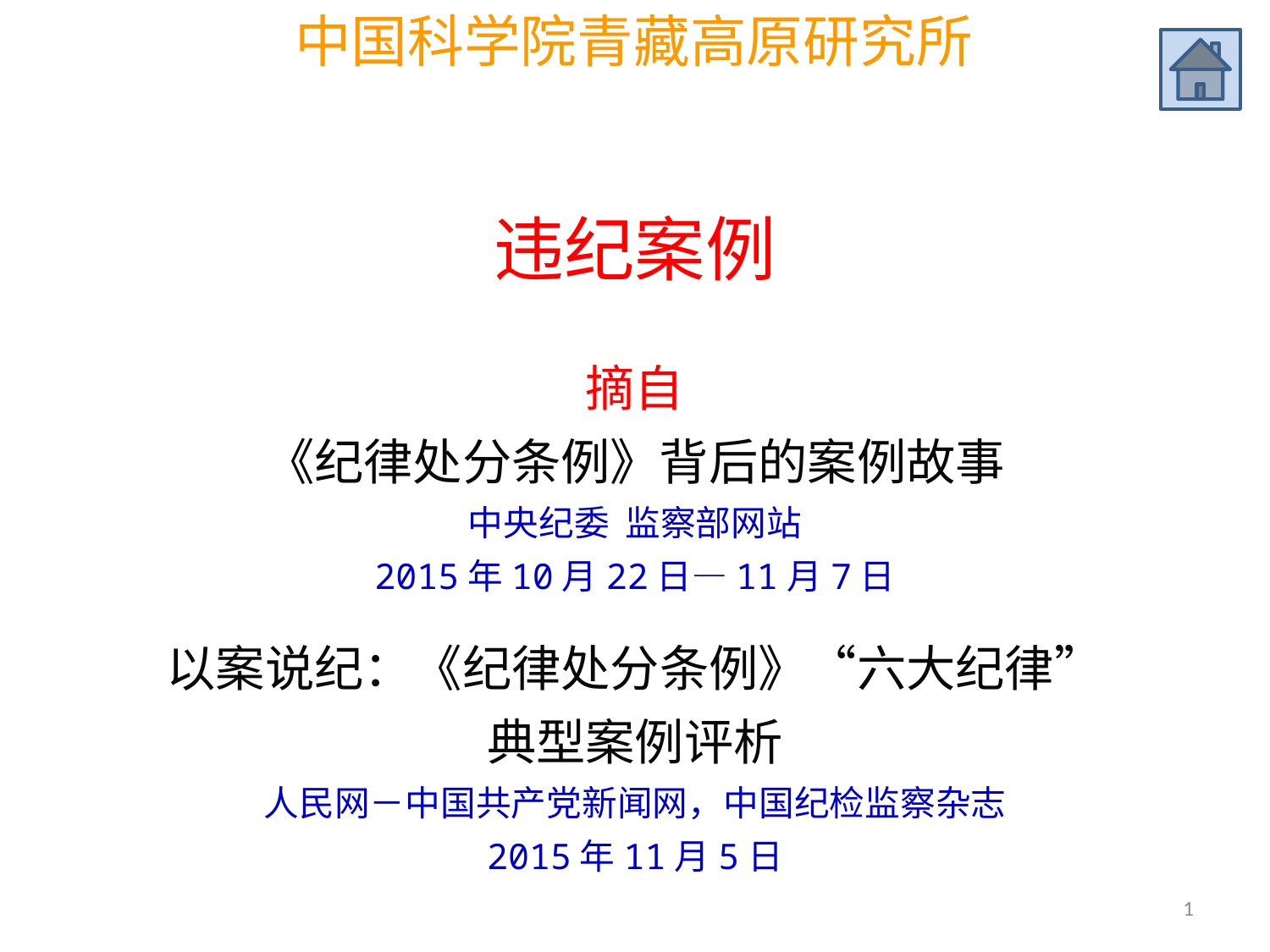

# 违纪案例 摘自 《纪律处分条例》背后的案例故事 中央纪委  监察部网站 2015年10月22日—11月7日 以案说纪：《纪律处分条例》“六大纪律” 典型案例评析 人民网－中国共产党新闻网，中国纪检监察杂志 2015年11月5日
1